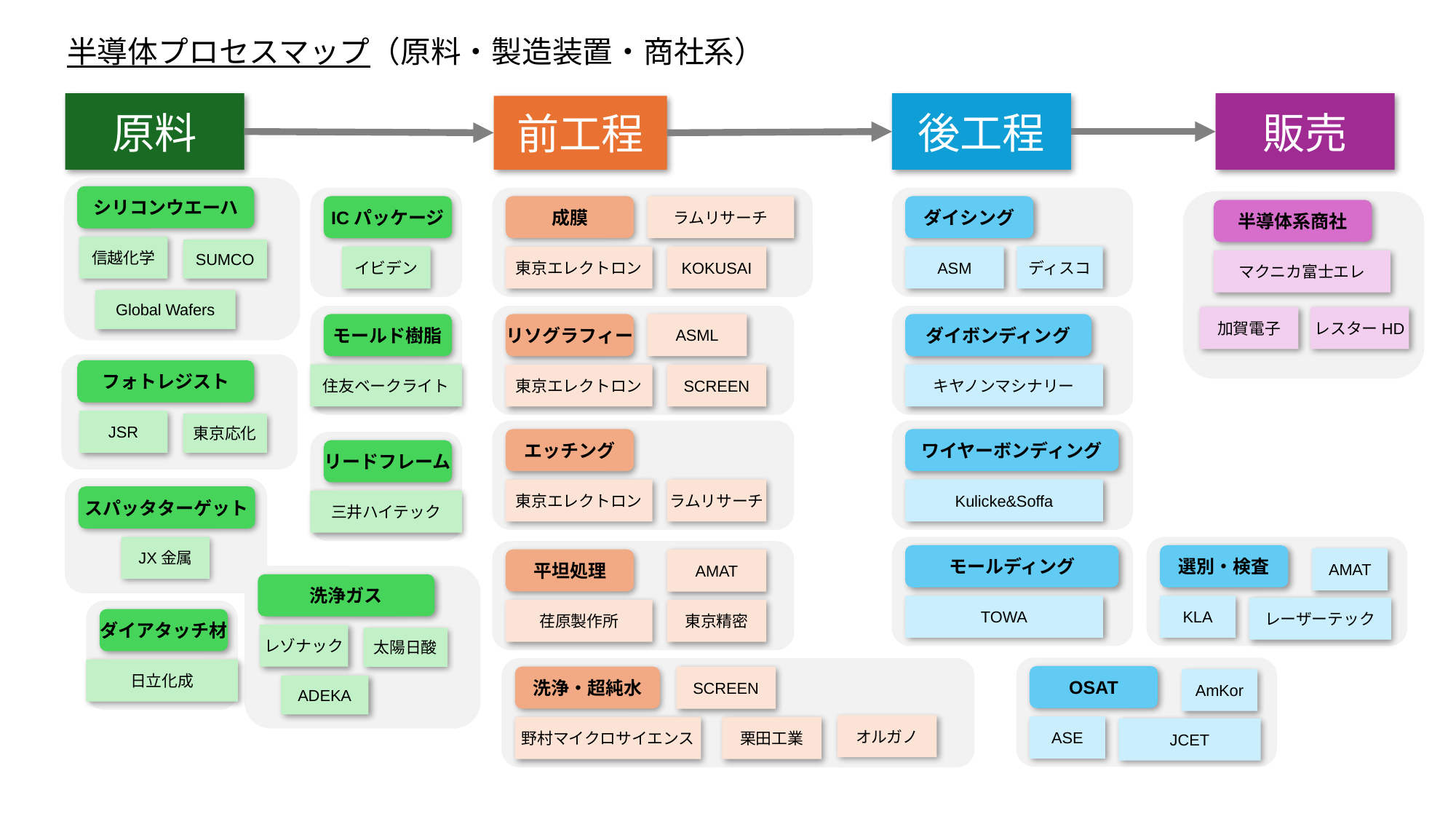

半導体プロセスマップ（原料・製造装置・商社系）
原料
後工程
販売
前工程

シリコンウエーハ

ICパッケージ
成膜
ラムリサーチ
ダイシング
半導体系商社
信越化学
SUMCO
ディスコ
東京エレクトロン
KOKUSAI
ASM
イビデン
マクニカ富士エレ
Global Wafers

加賀電子
レスターHD
モールド樹脂
リソグラフィー
ASML
ダイボンディング

フォトレジスト
東京エレクトロン
SCREEN
キヤノンマシナリー
住友ベークライト
JSR
東京応化

エッチング
ワイヤーボンディング

リードフレーム

東京エレクトロン
ラムリサーチ
Kulicke&Soffa
スパッタターゲット
三井ハイテック
JX金属

モールディング
選別・検査
AMAT
平坦処理
AMAT

洗浄ガス
TOWA
KLA
レーザーテック
荏原製作所
東京精密

ダイアタッチ材
レゾナック
太陽日酸

日立化成
OSAT
洗浄・超純水
SCREEN
AmKor
ADEKA
オルガノ
ASE
栗田工業
野村マイクロサイエンス
JCET